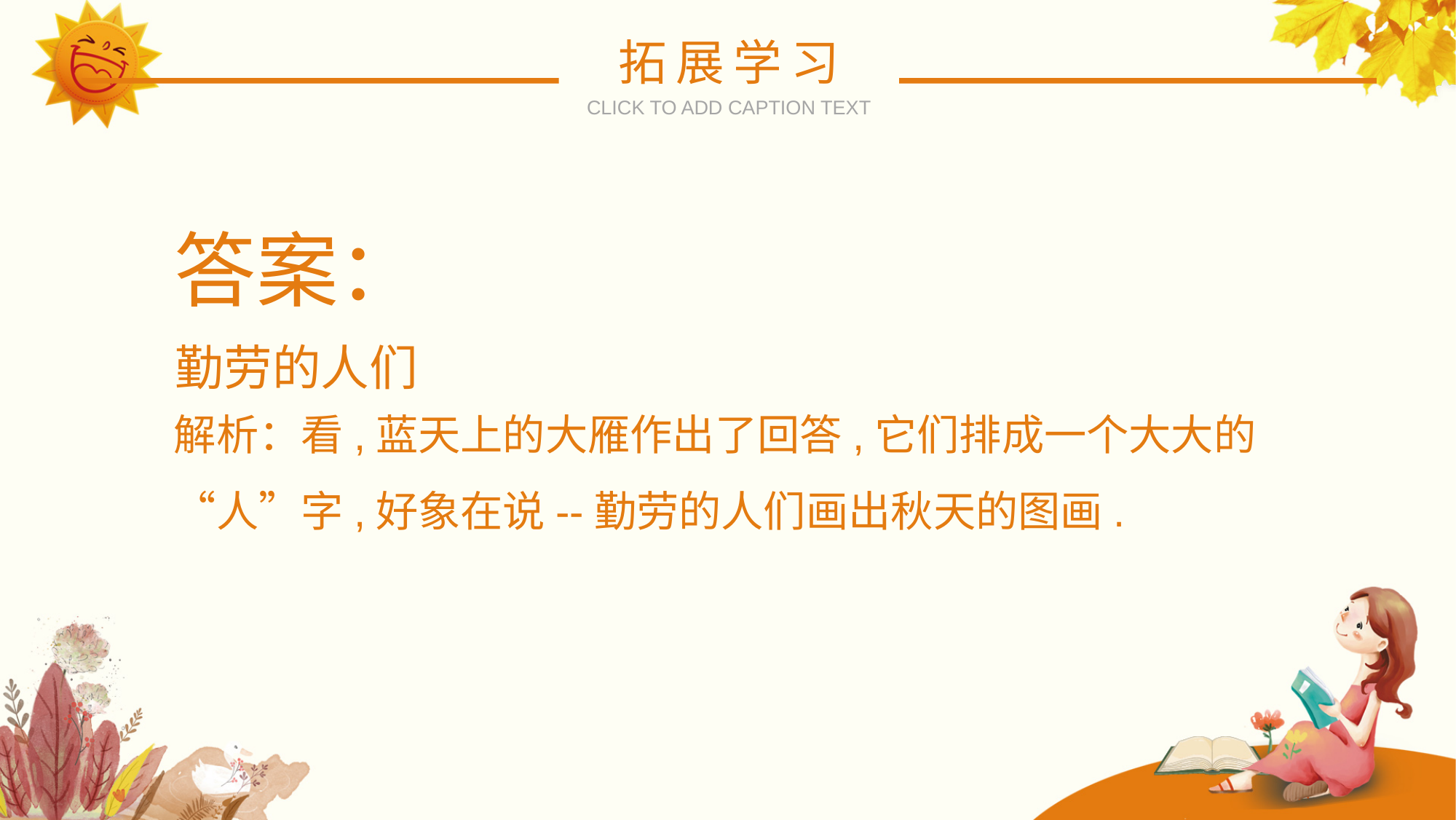

拓展学习

CLICK TO ADD CAPTION TEXT
答案：
勤劳的人们
解析：看,蓝天上的大雁作出了回答,它们排成一个大大的“人”字,好象在说--勤劳的人们画出秋天的图画.